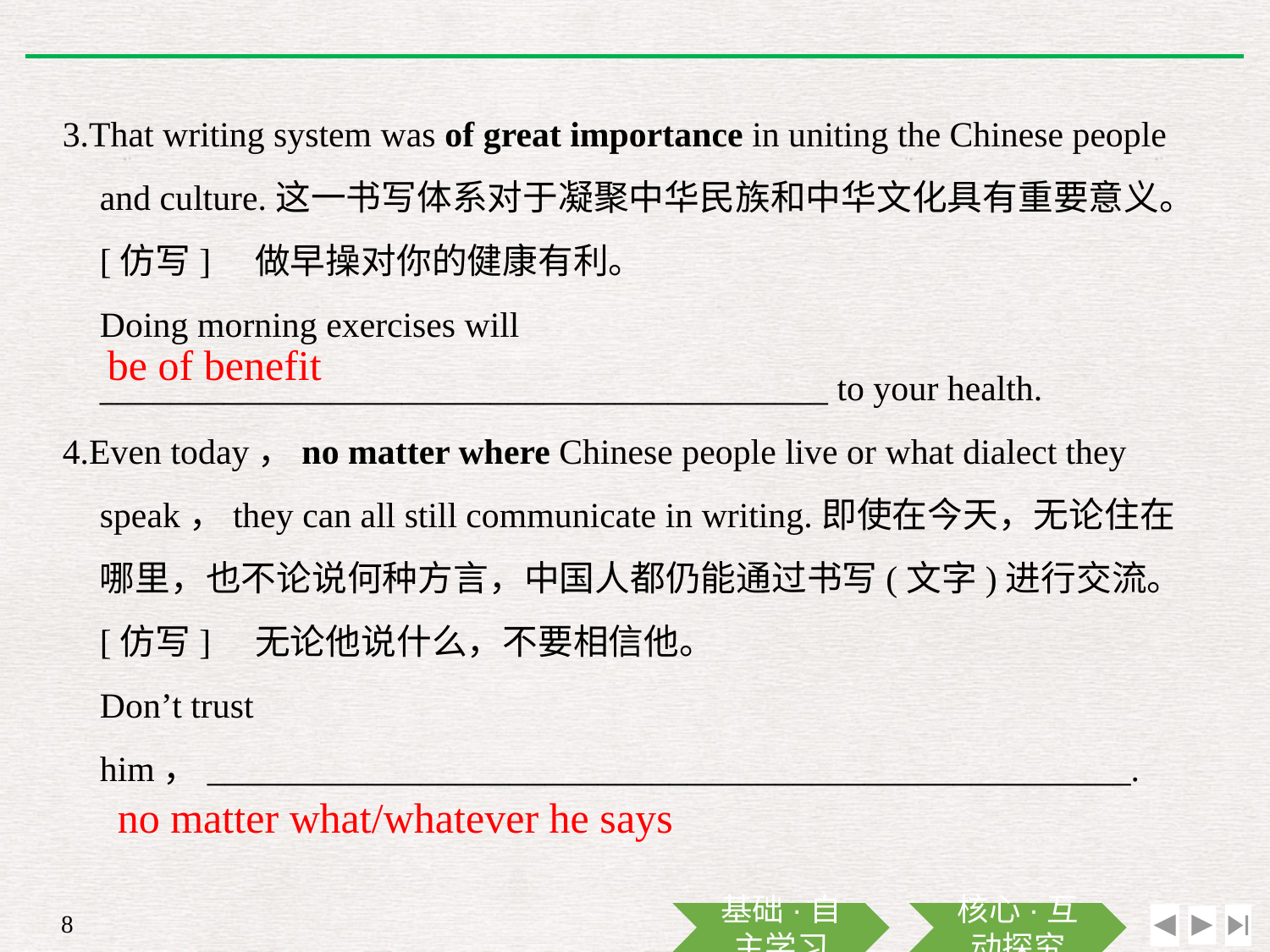

3.That writing system was of great importance in uniting the Chinese people and culture.这一书写体系对于凝聚中华民族和中华文化具有重要意义。
	[仿写]　做早操对你的健康有利。
	Doing morning exercises will _________________________________________ to your health.
4.Even today，no matter where Chinese people live or what dialect they speak，they can all still communicate in writing.即使在今天，无论住在哪里，也不论说何种方言，中国人都仍能通过书写(文字)进行交流。
	[仿写]　无论他说什么，不要相信他。
	Don’t trust him，____________________________________________________.
be of benefit
no matter what/whatever he says